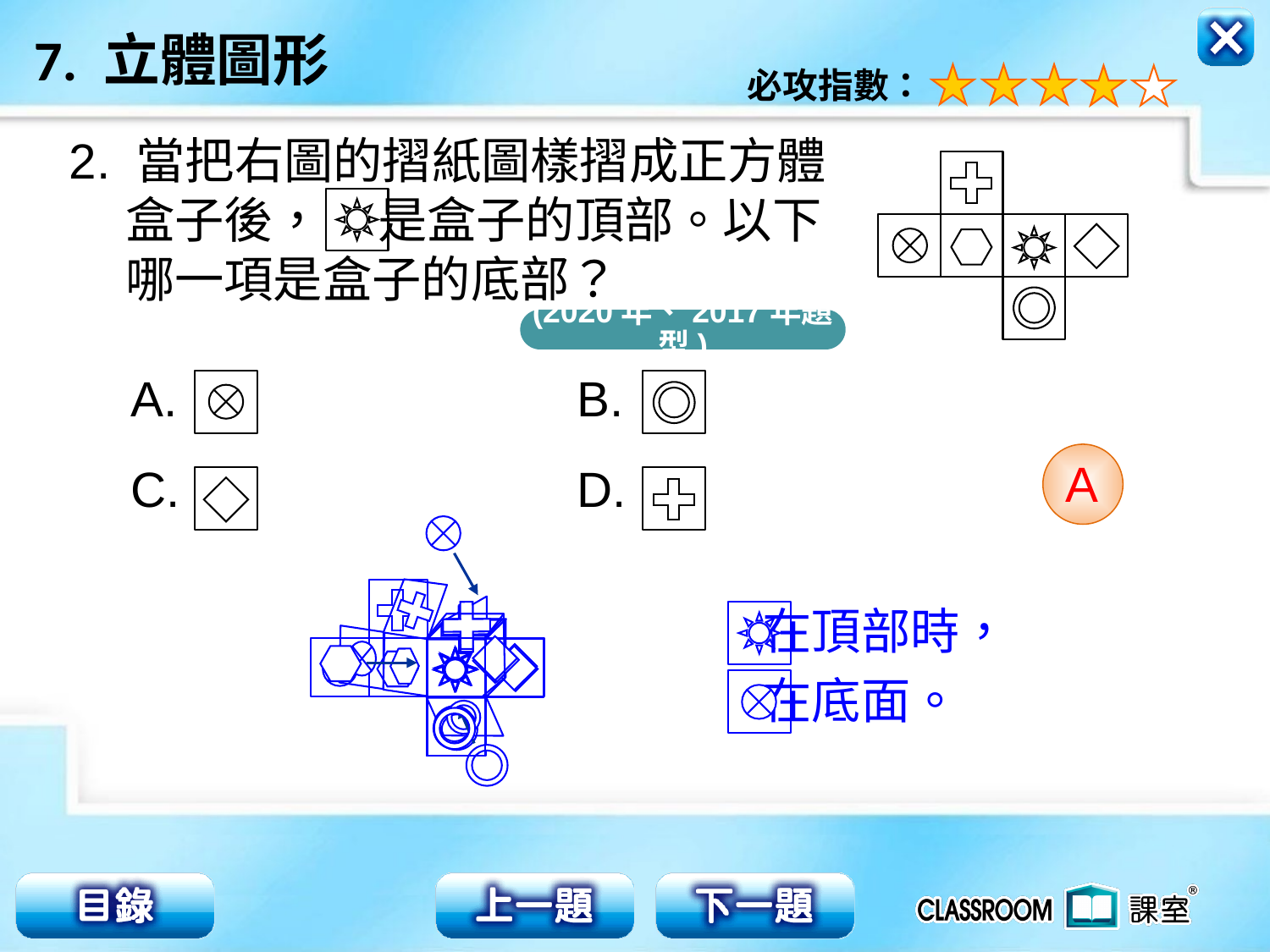

2. 當把右圖的摺紙圖樣摺成正方體盒子後，     是盒子的頂部。以下哪一項是盒子的底部？

(2020年、2017年題型)
A.          	              B.
C.           	              D.

A

   在頂部時，
   在底面。